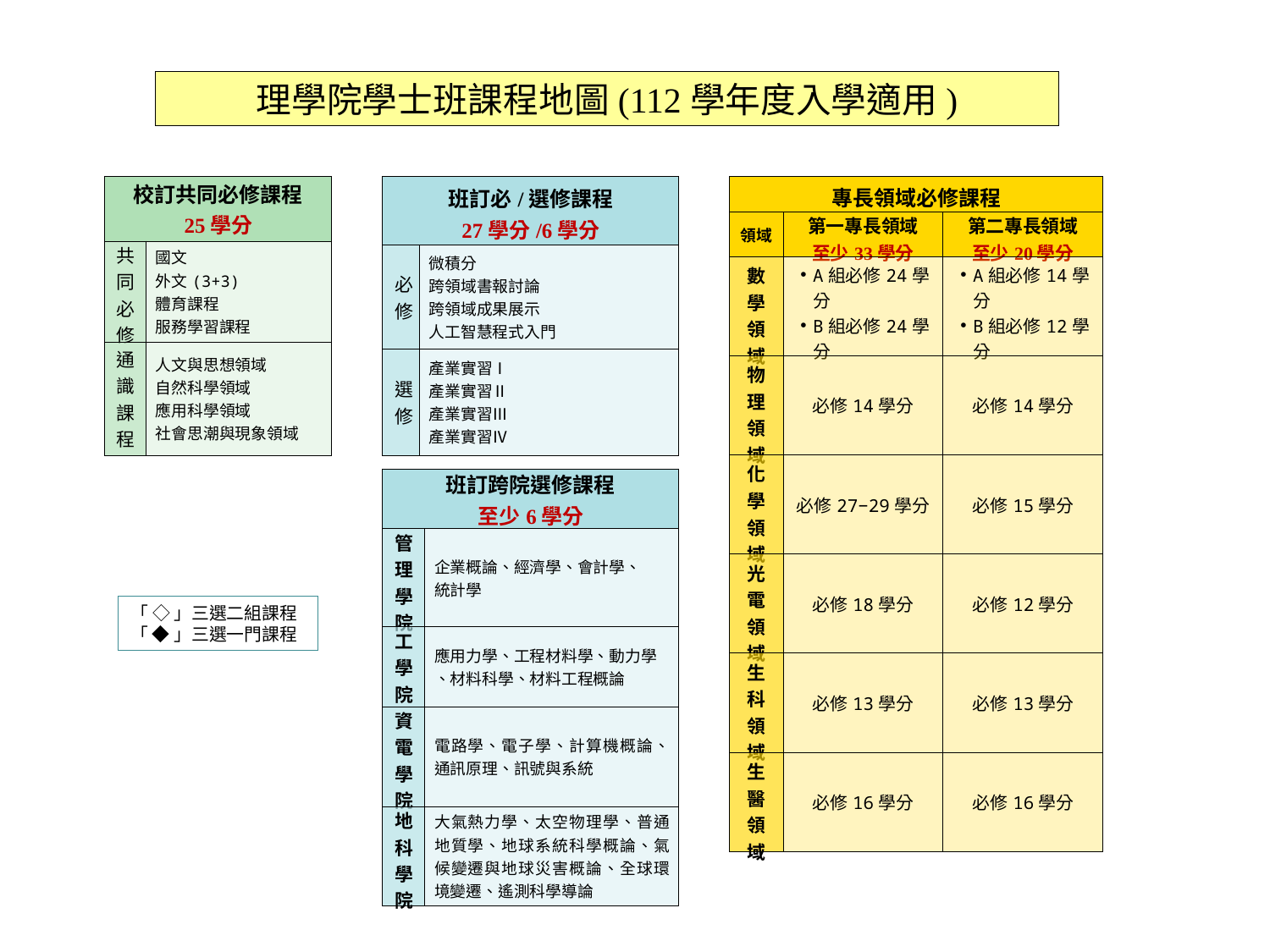

理學院學士班課程地圖(112學年度入學適用)
| 班訂必/選修課程 27學分/6學分 |  |
| --- | --- |
| 必修 | 微積分 跨領域書報討論 跨領域成果展示 人工智慧程式入門 |
| 選修 | 產業實習Ⅰ 產業實習Ⅱ 產業實習Ⅲ 產業實習Ⅳ |
| 專長領域必修課程 |  |  |
| --- | --- | --- |
| 領域 | 第一專長領域 至少33學分 | 第二專長領域 至少20學分 |
| 數學領域 | A組必修24學分 B組必修24學分 | A組必修14學分 B組必修12學分 |
| 物理領域 | 必修14學分 | 必修14學分 |
| 化學領域 | 必修27−29學分 | 必修15學分 |
| 光電領域 | 必修18學分 | 必修12學分 |
| 生科領域 | 必修13學分 | 必修13學分 |
| 生醫領域 | 必修16學分 | 必修16學分 |
| 校訂共同必修課程 25學分 |  |
| --- | --- |
| 共同必修 | 國文 外文(3+3) 體育課程 服務學習課程 |
| 通識課程 | 人文與思想領域 自然科學領域 應用科學領域 社會思潮與現象領域 |
| 班訂跨院選修課程 至少6學分 |  |
| --- | --- |
| 管理學院 | 企業概論、經濟學、會計學、 統計學 |
| 工學院 | 應用力學、工程材料學、動力學 、材料科學、材料工程概論 |
| 資電學院 | 電路學、電子學、計算機概論、通訊原理、訊號與系統 |
| 地科學院 | 大氣熱力學、太空物理學、普通地質學、地球系統科學概論、氣候變遷與地球災害概論、全球環境變遷、遙測科學導論 |
「 ◇ 」三選二組課程
「 ◆ 」三選一門課程